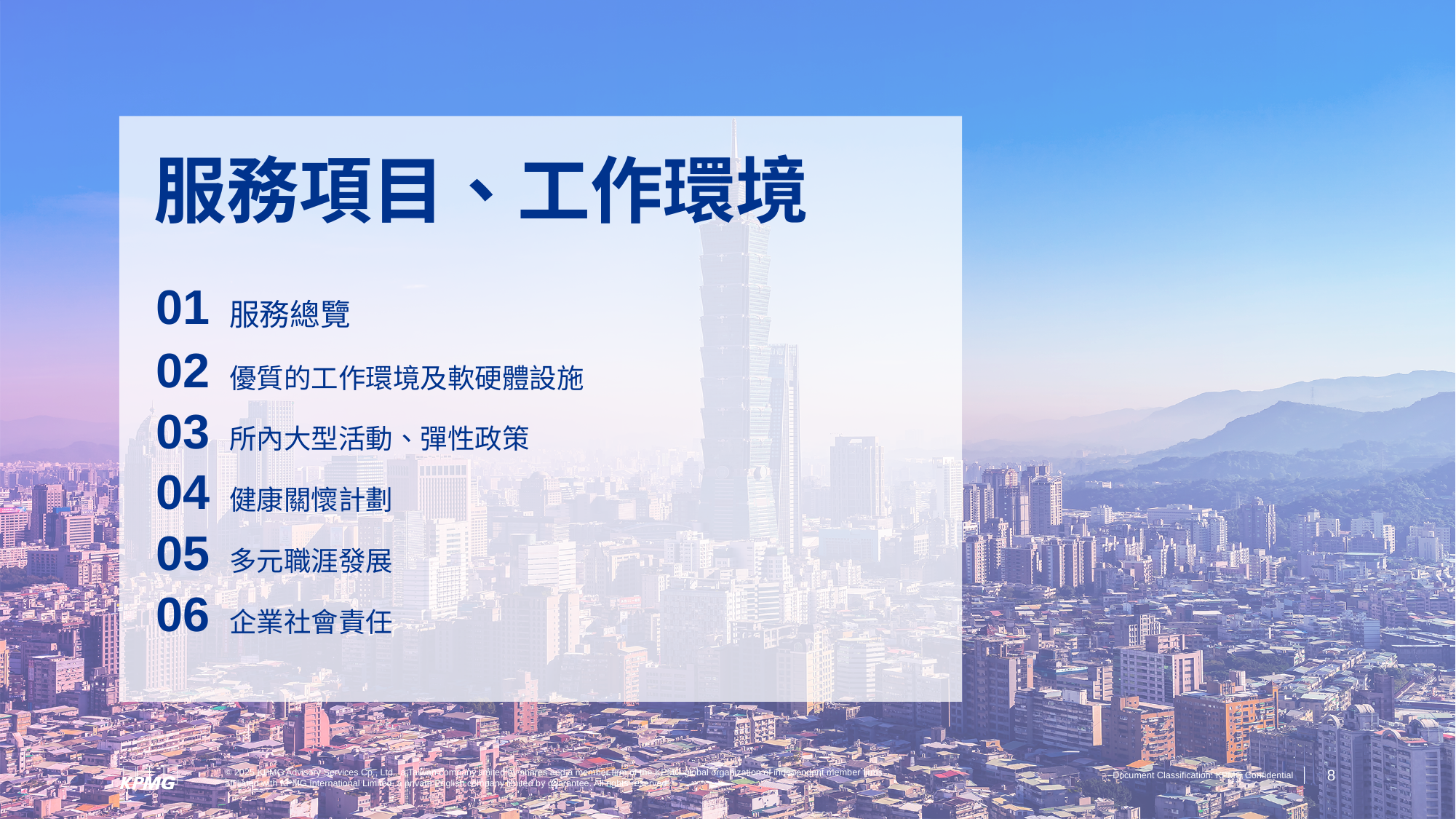

服務項目、工作環境
| 01 | 服務總覽 |  |
| --- | --- | --- |
| 02 | 優質的工作環境及軟硬體設施 |  |
| 03 | 所內大型活動、彈性政策 |  |
| 04 | 健康關懷計劃 |  |
| 05 | 多元職涯發展 |  |
| 06 | 企業社會責任 |  |